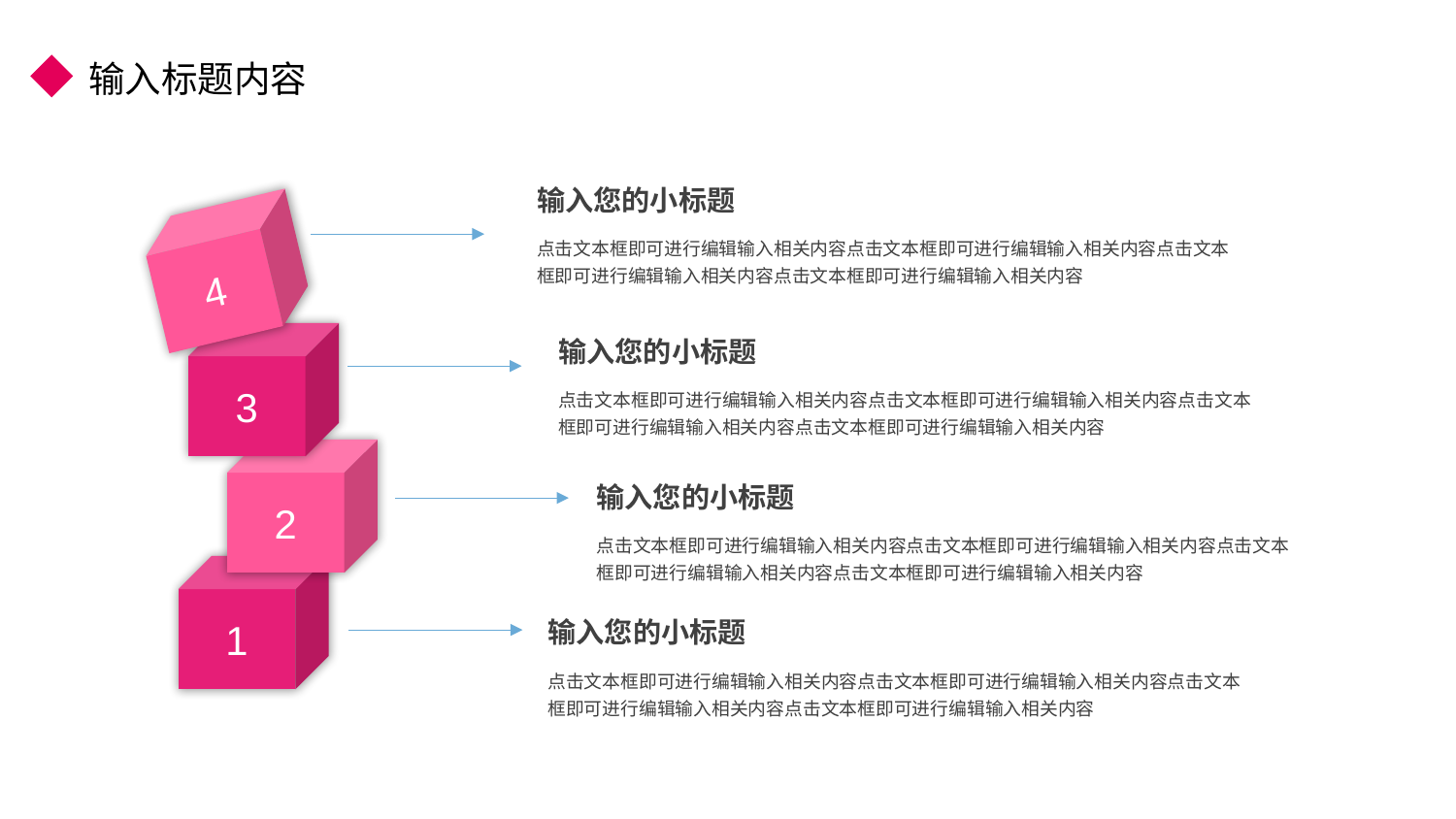

输入您的小标题
4
点击文本框即可进行编辑输入相关内容点击文本框即可进行编辑输入相关内容点击文本框即可进行编辑输入相关内容点击文本框即可进行编辑输入相关内容

3
输入您的小标题
点击文本框即可进行编辑输入相关内容点击文本框即可进行编辑输入相关内容点击文本框即可进行编辑输入相关内容点击文本框即可进行编辑输入相关内容

2
输入您的小标题
点击文本框即可进行编辑输入相关内容点击文本框即可进行编辑输入相关内容点击文本框即可进行编辑输入相关内容点击文本框即可进行编辑输入相关内容

1
输入您的小标题
点击文本框即可进行编辑输入相关内容点击文本框即可进行编辑输入相关内容点击文本框即可进行编辑输入相关内容点击文本框即可进行编辑输入相关内容